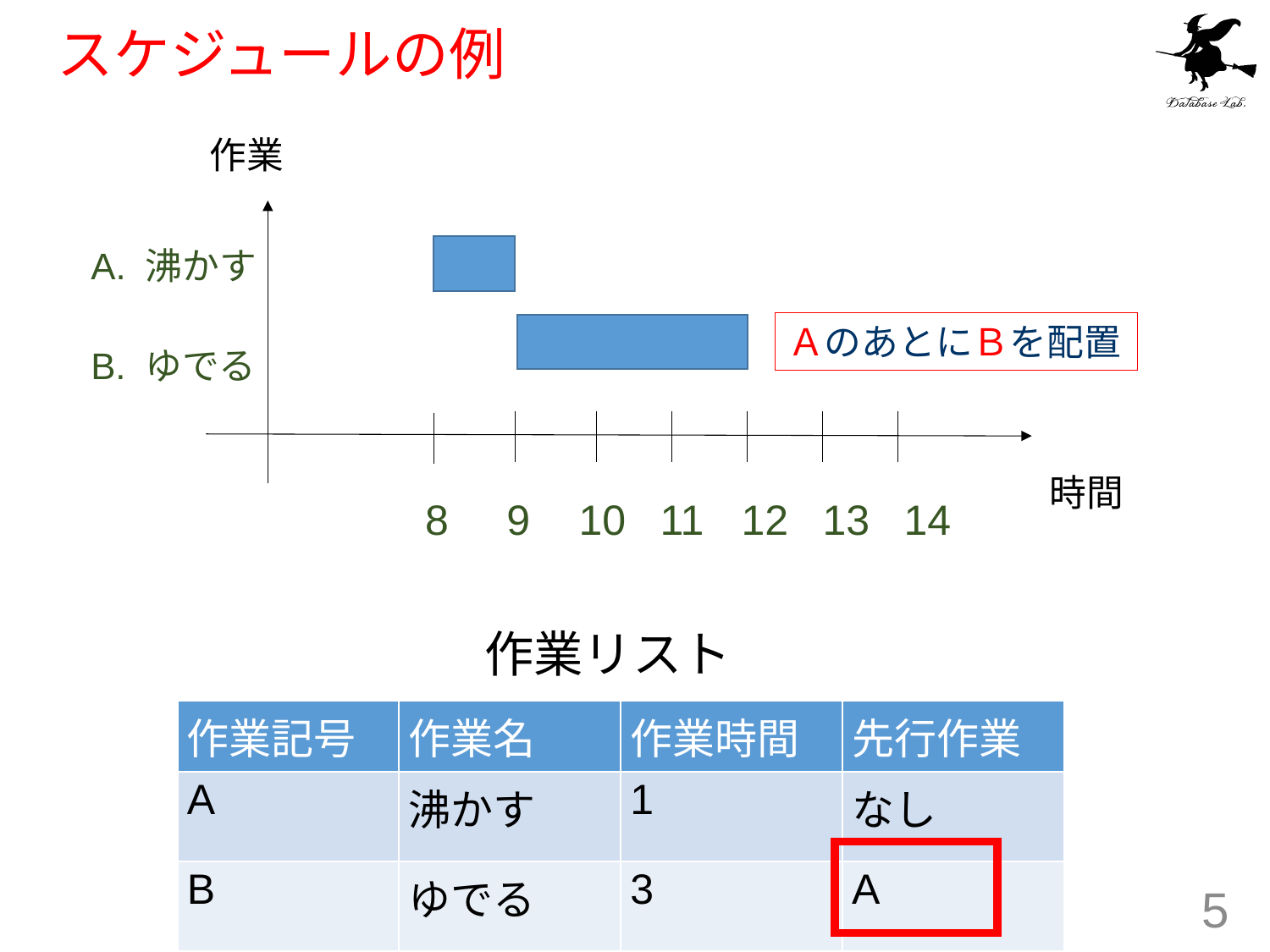

# スケジュールの例
作業
A. 沸かす

ＡのあとにＢを配置

B. ゆでる
時間
8
9
10
11
12
13
14
作業リスト
| 作業記号 | 作業名 | 作業時間 | 先行作業 |
| --- | --- | --- | --- |
| A | 沸かす | 1 | なし |
| B | ゆでる | 3 | A |

5